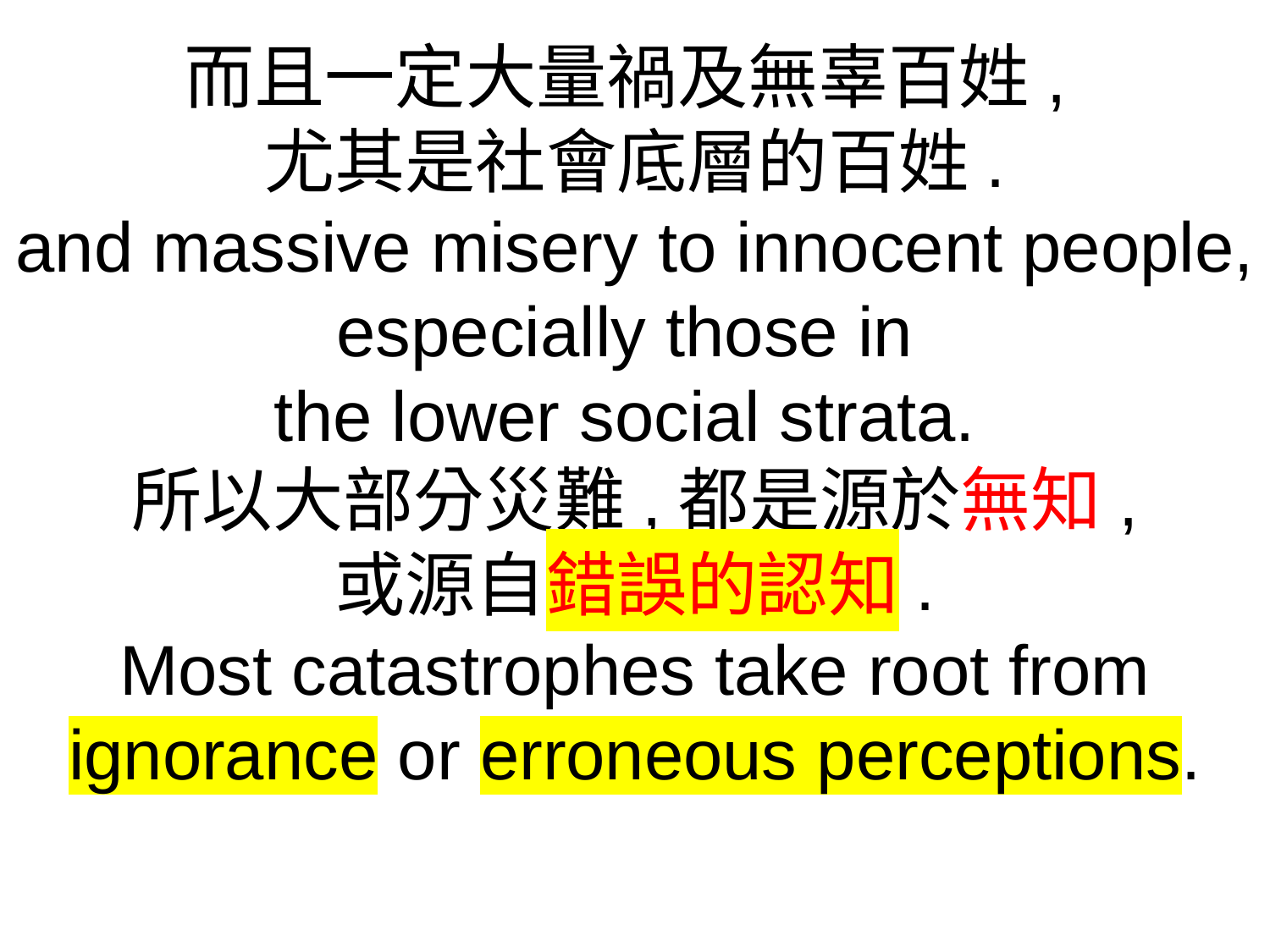

而且一定大量禍及無辜百姓,
尤其是社會底層的百姓.
and massive misery to innocent people, especially those in
the lower social strata.
所以大部分災難,都是源於無知,
或源自錯誤的認知.
Most catastrophes take root from ignorance or erroneous perceptions.